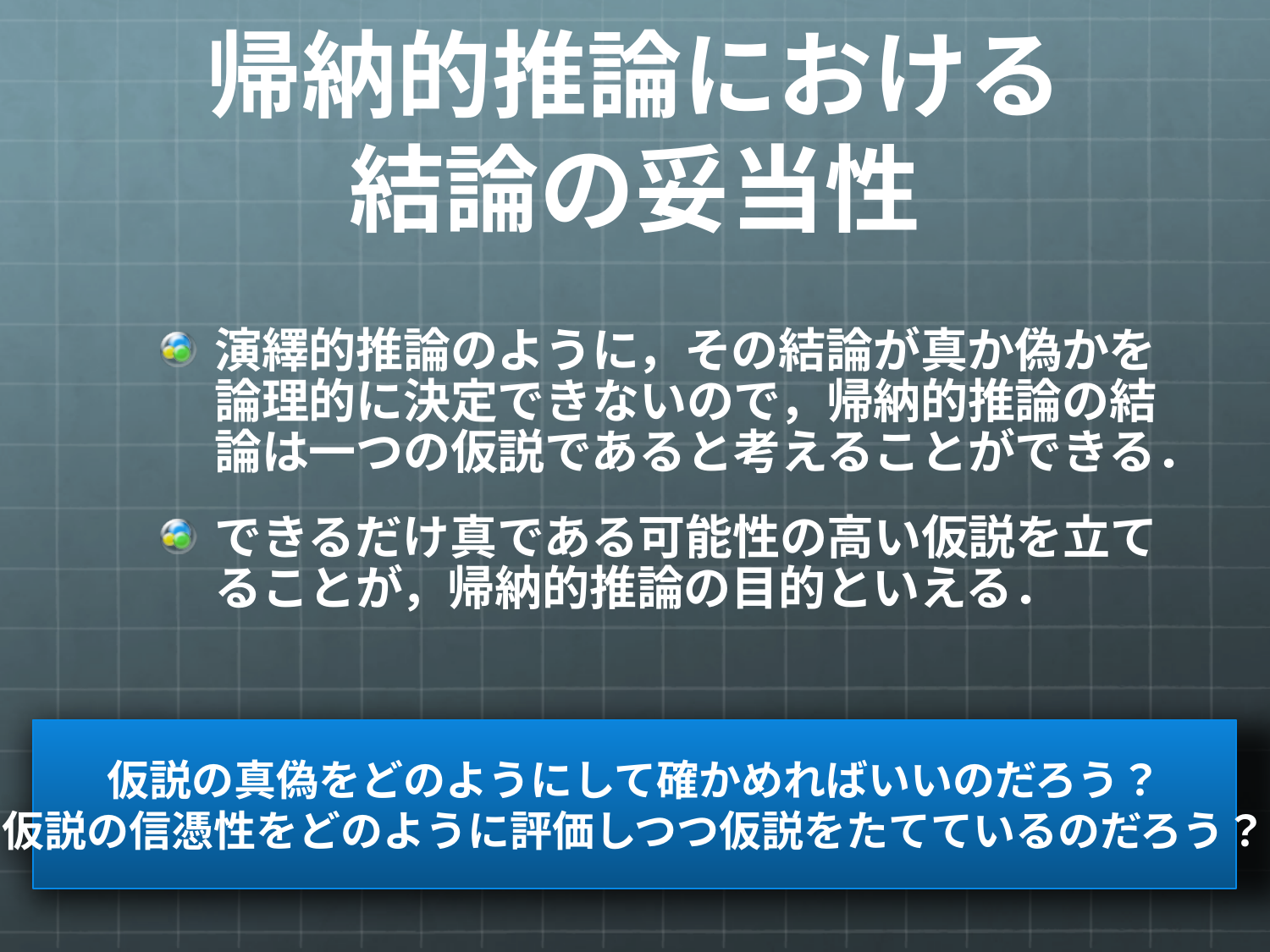

# 帰納的推論における 結論の妥当性
演繹的推論のように，その結論が真か偽かを論理的に決定できないので，帰納的推論の結論は一つの仮説であると考えることができる．
できるだけ真である可能性の高い仮説を立てることが，帰納的推論の目的といえる．
仮説の真偽をどのようにして確かめればいいのだろう？
仮説の信憑性をどのように評価しつつ仮説をたてているのだろう？